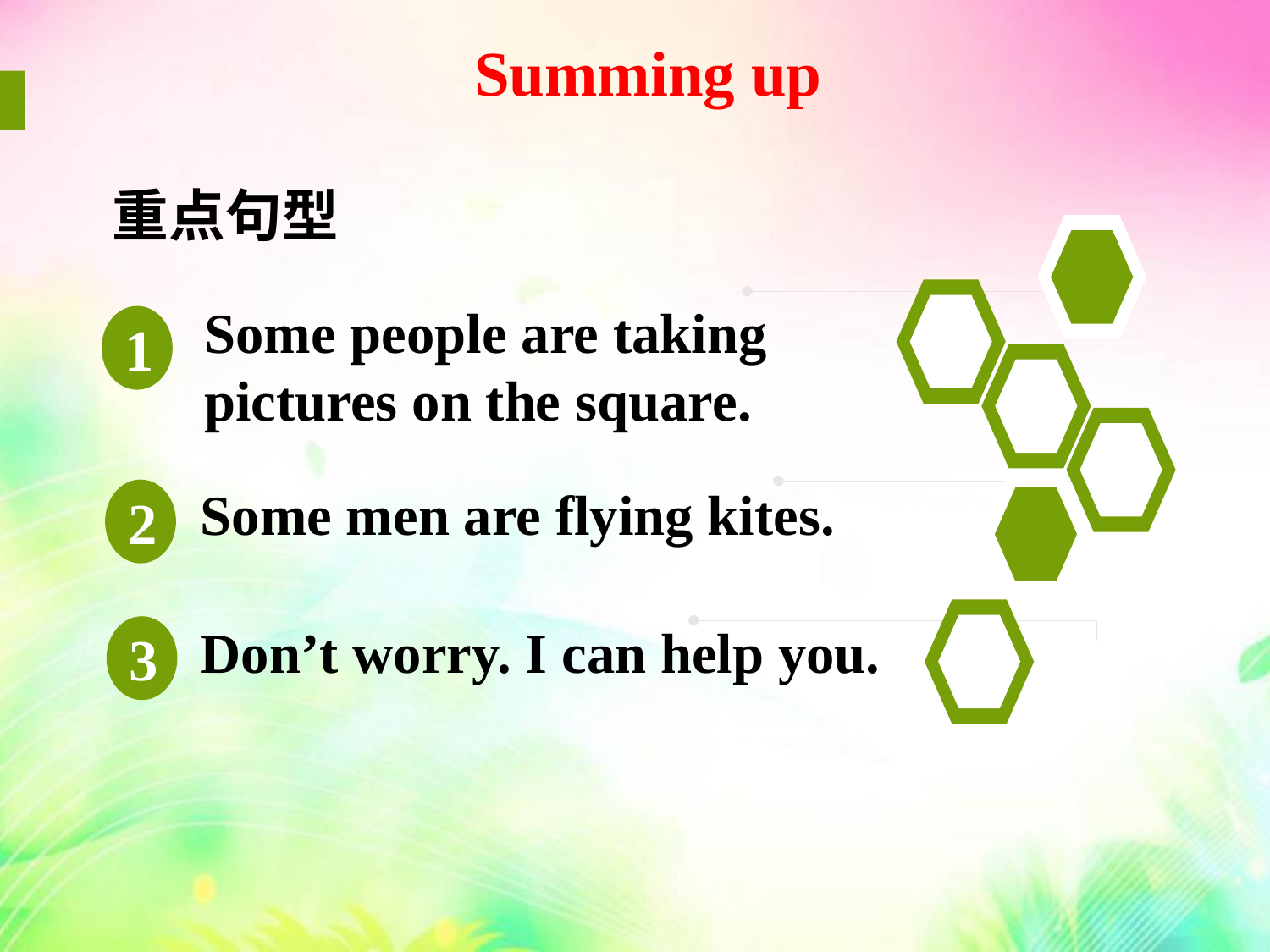

Summing up

重点句型

Some people are taking pictures on the square.

1

Some men are flying kites.

2

Don’t worry. I can help you.

3